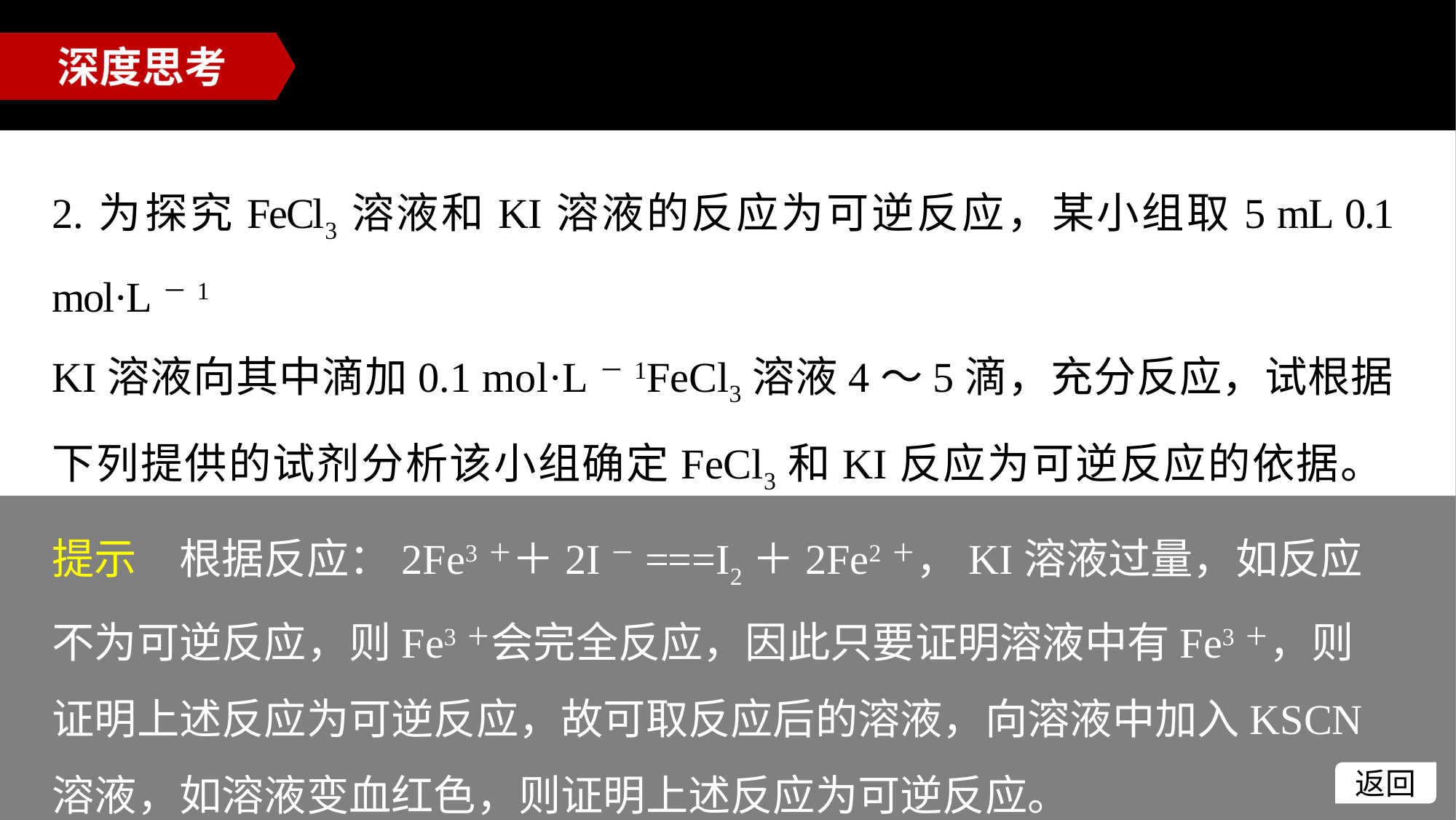

2.为探究FeCl3溶液和KI溶液的反应为可逆反应，某小组取5 mL 0.1 mol·L－1
KI溶液向其中滴加0.1 mol·L－1FeCl3溶液4～5滴，充分反应，试根据下列提供的试剂分析该小组确定FeCl3和KI反应为可逆反应的依据。(试剂：AgNO3溶液、CCl4、KSCN溶液、淀粉溶液)

提示　根据反应：2Fe3＋＋2I－===I2＋2Fe2＋，KI溶液过量，如反应不为可逆反应，则Fe3＋会完全反应，因此只要证明溶液中有Fe3＋，则证明上述反应为可逆反应，故可取反应后的溶液，向溶液中加入KSCN溶液，如溶液变血红色，则证明上述反应为可逆反应。
返回